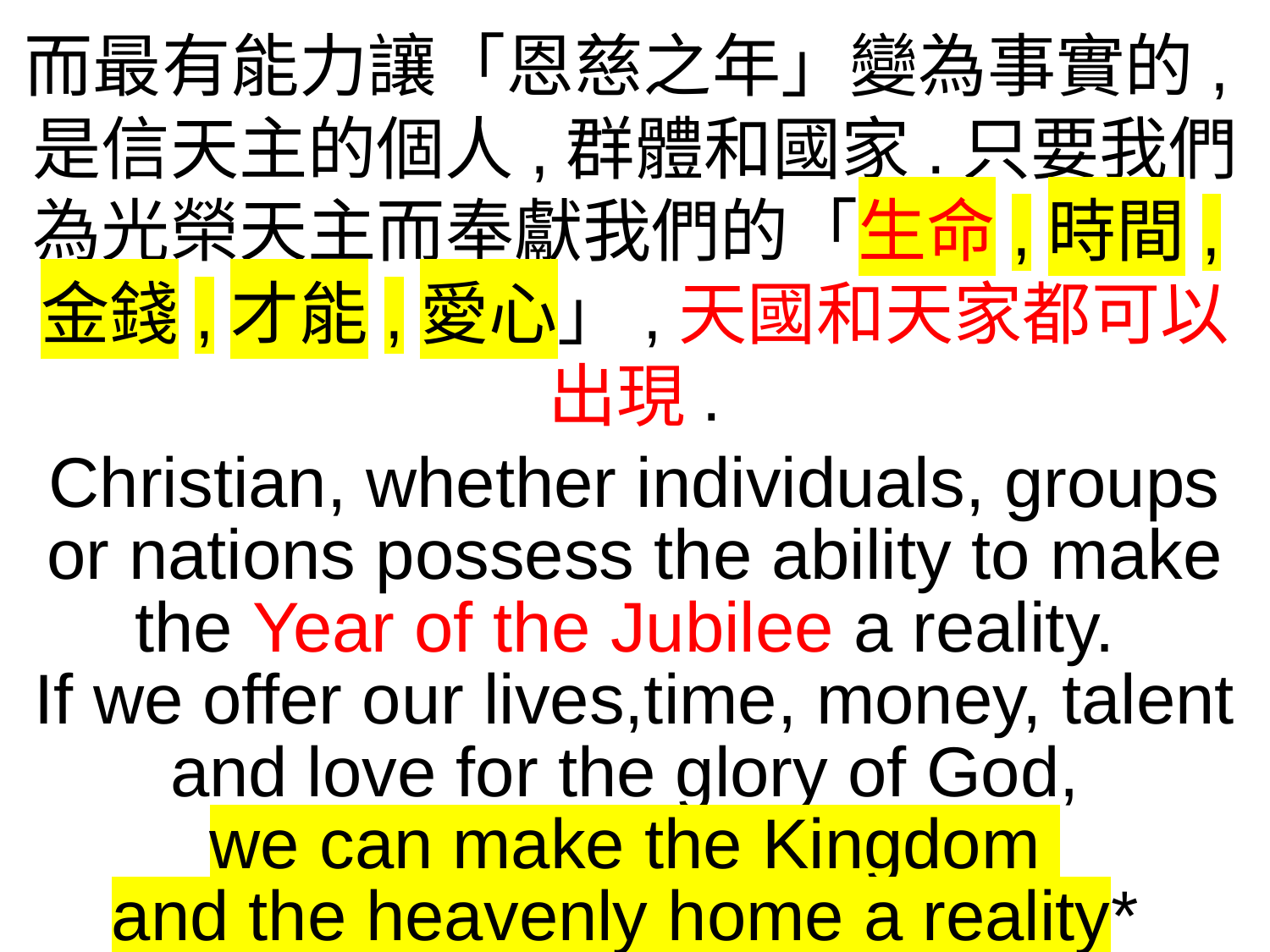

而最有能力讓「恩慈之年」變為事實的,是信天主的個人,群體和國家.只要我們
為光榮天主而奉獻我們的「生命,時間,金錢,才能,愛心」,天國和天家都可以出現.
Christian, whether individuals, groups or nations possess the ability to make the Year of the Jubilee a reality.
If we offer our lives,time, money, talent and love for the glory of God,
we can make the Kingdom
and the heavenly home a reality*